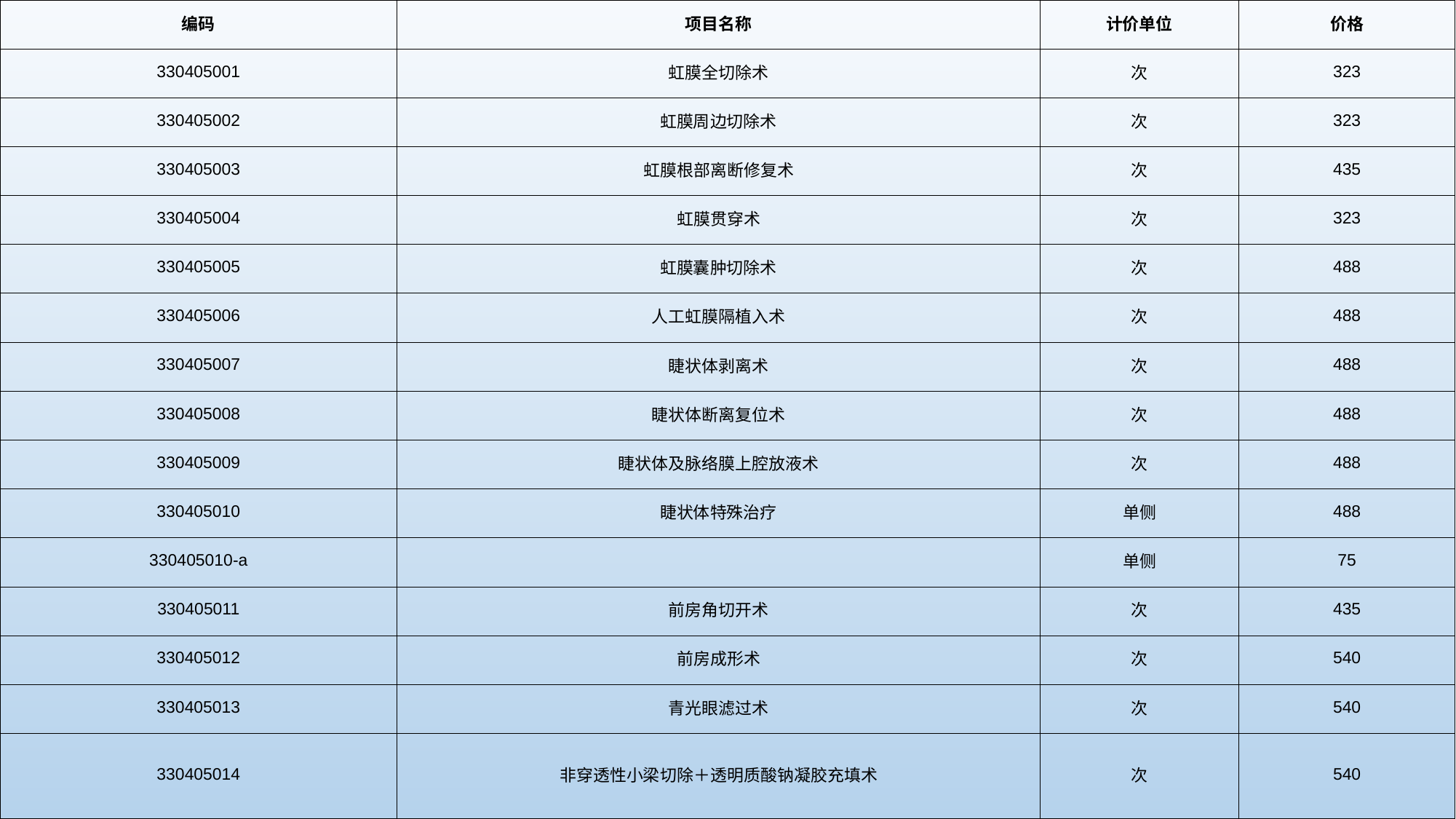

| 编码 | 项目名称 | 计价单位 | 价格 |
| --- | --- | --- | --- |
| 330405001 | 虹膜全切除术 | 次 | 323 |
| 330405002 | 虹膜周边切除术 | 次 | 323 |
| 330405003 | 虹膜根部离断修复术 | 次 | 435 |
| 330405004 | 虹膜贯穿术 | 次 | 323 |
| 330405005 | 虹膜囊肿切除术 | 次 | 488 |
| 330405006 | 人工虹膜隔植入术 | 次 | 488 |
| 330405007 | 睫状体剥离术 | 次 | 488 |
| 330405008 | 睫状体断离复位术 | 次 | 488 |
| 330405009 | 睫状体及脉络膜上腔放液术 | 次 | 488 |
| 330405010 | 睫状体特殊治疗 | 单侧 | 488 |
| 330405010-a |  | 单侧 | 75 |
| 330405011 | 前房角切开术 | 次 | 435 |
| 330405012 | 前房成形术 | 次 | 540 |
| 330405013 | 青光眼滤过术 | 次 | 540 |
| 330405014 | 非穿透性小梁切除＋透明质酸钠凝胶充填术 | 次 | 540 |